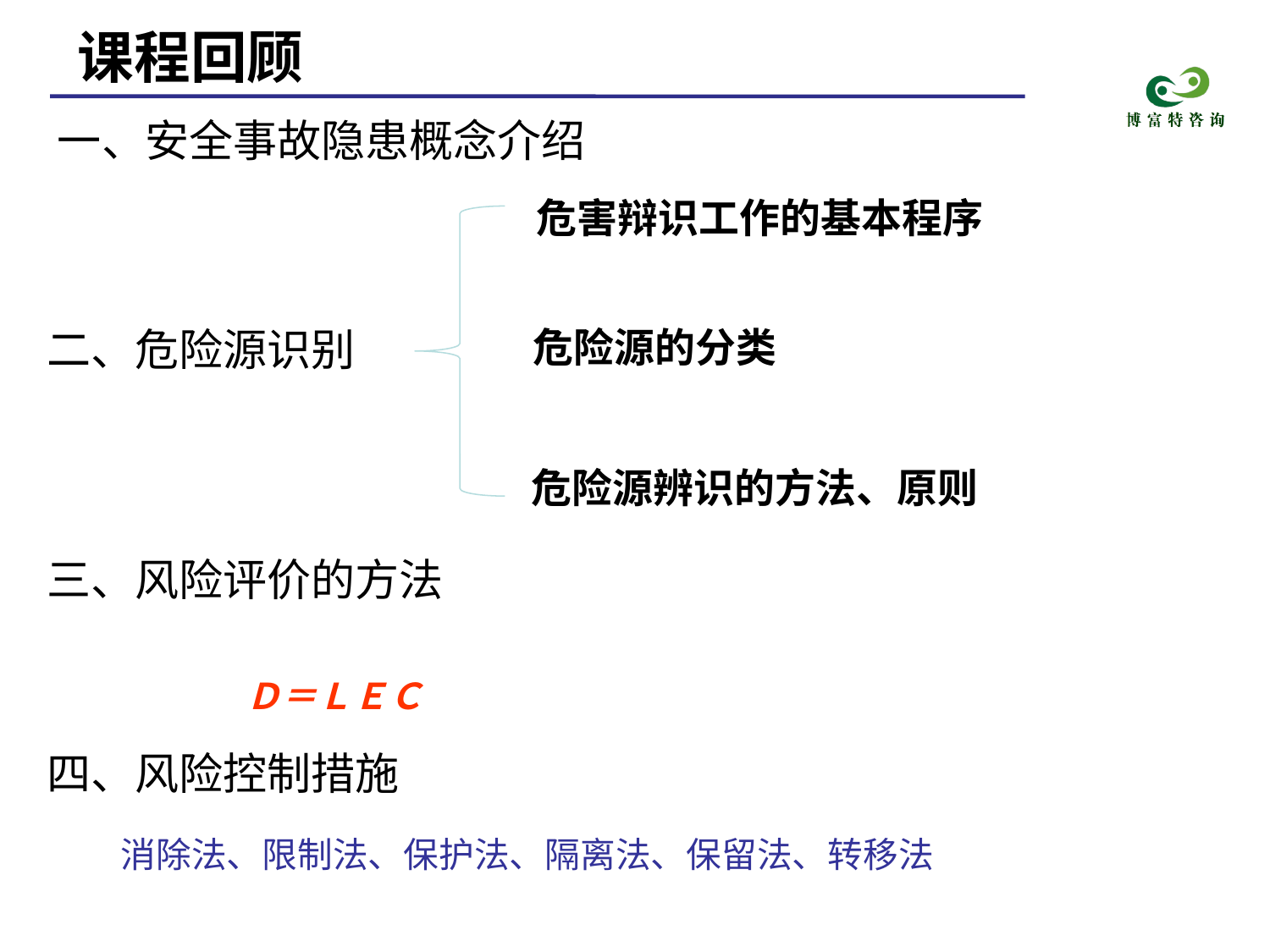

课程回顾
一、安全事故隐患概念介绍
危害辩识工作的基本程序

二、危险源识别
危险源的分类
危险源辨识的方法、原则
三、风险评价的方法
Ｄ＝ＬＥＣ
四、风险控制措施
消除法、限制法、保护法、隔离法、保留法、转移法